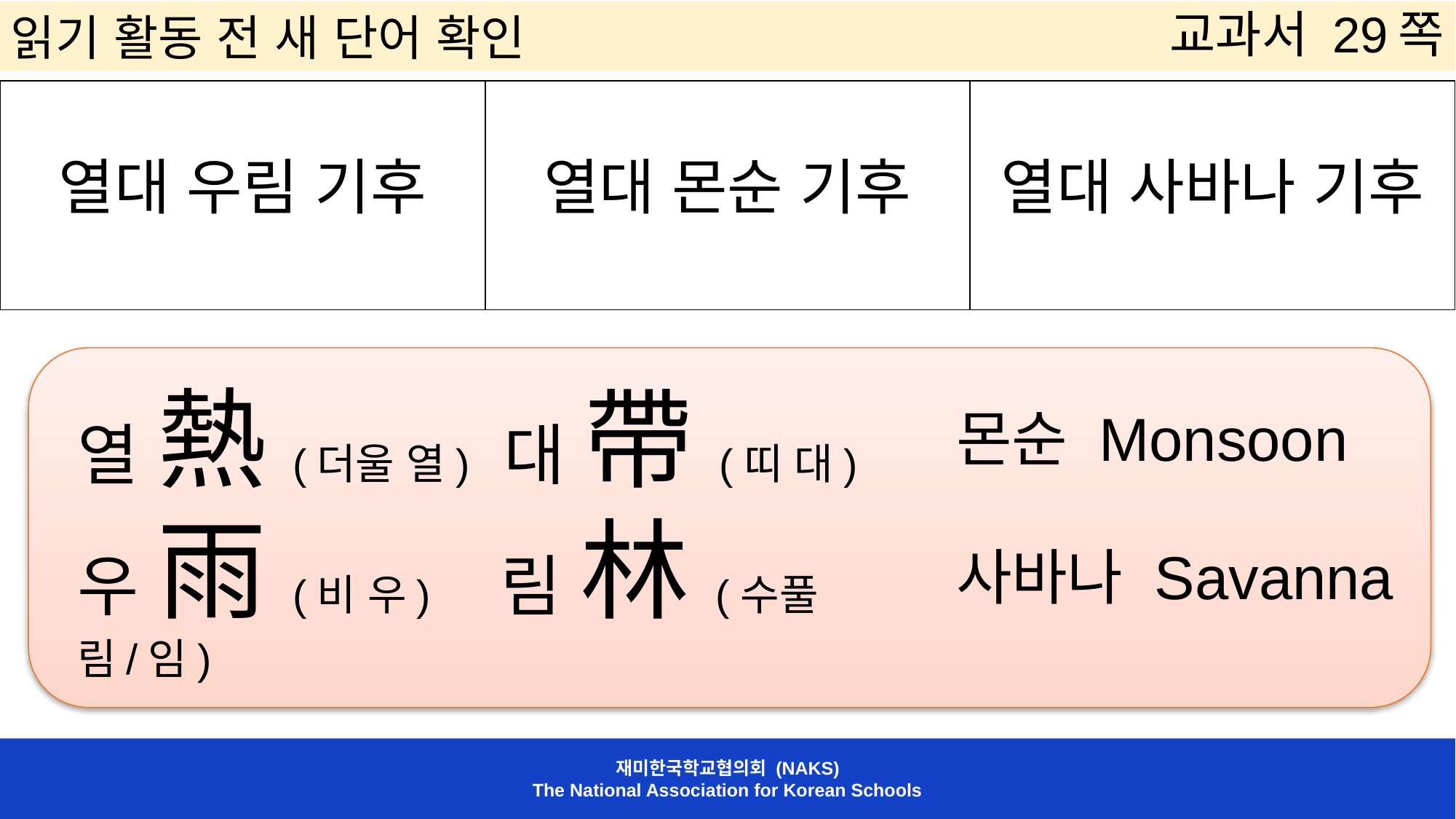

읽기 활동 전 새 단어 확인
교과서 29쪽
| 열대 우림 기후 | 열대 몬순 기후 | 열대 사바나 기후 |
| --- | --- | --- |

열 熱(더울 열)  대 帶(띠 대)
우 雨(비 우)     림 林(수풀 림/임)
몬순 Monsoon

사바나 Savanna
재미한국학교협의회 (NAKS)
The National Association for Korean Schools